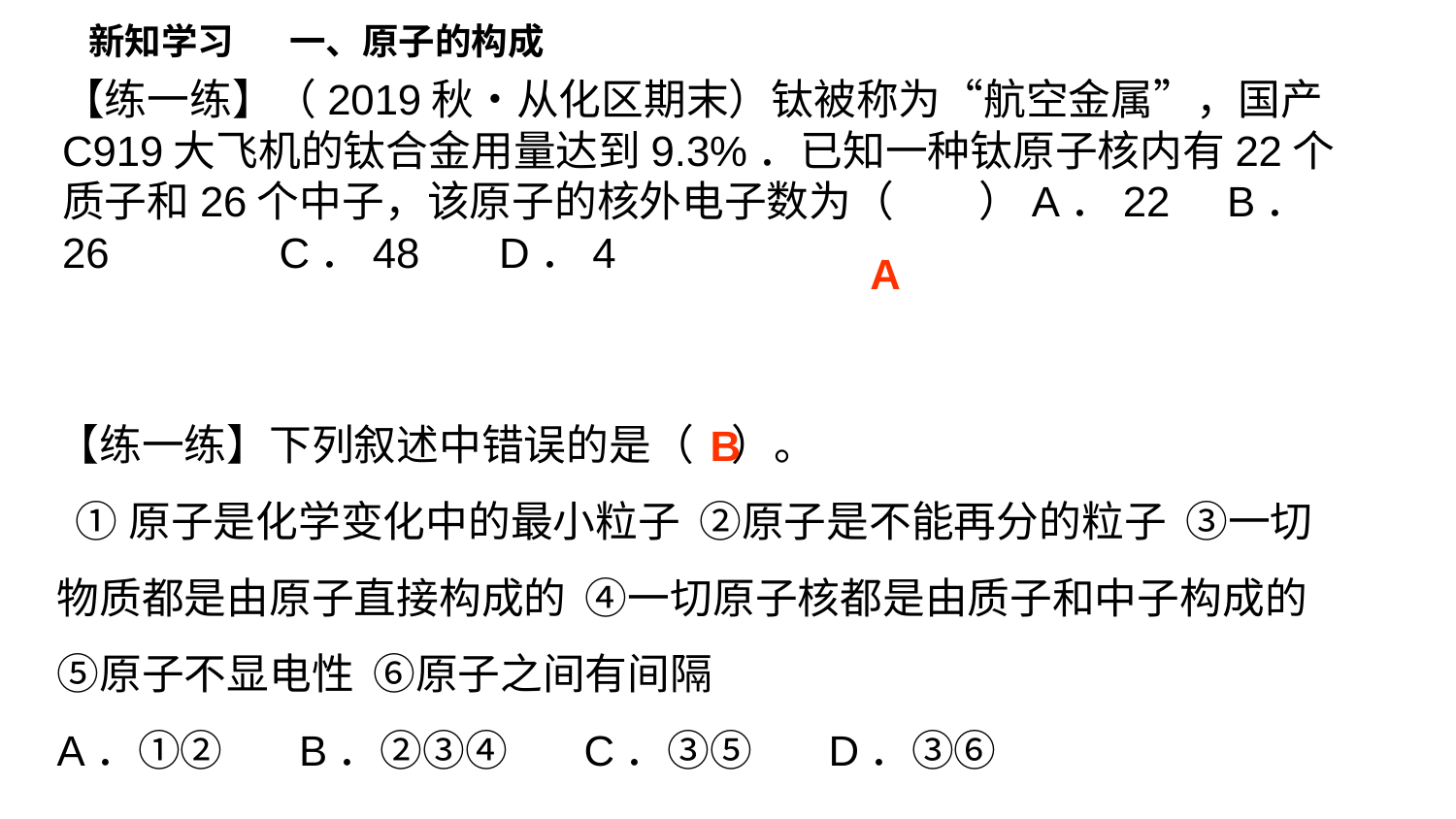

新知学习
一、原子的构成
【练一练】（2019秋•从化区期末）钛被称为“航空金属”，国产C919大飞机的钛合金用量达到9.3%．已知一种钛原子核内有22个质子和26个中子，该原子的核外电子数为（　　）A．22	B．26	      C．48	D．4

A
【练一练】下列叙述中错误的是（    ）。
  ①原子是化学变化中的最小粒子  ②原子是不能再分的粒子  ③一切物质都是由原子直接构成的  ④一切原子核都是由质子和中子构成的 ⑤原子不显电性  ⑥原子之间有间隔
A．①②       B．②③④       C．③⑤       D．③⑥
B